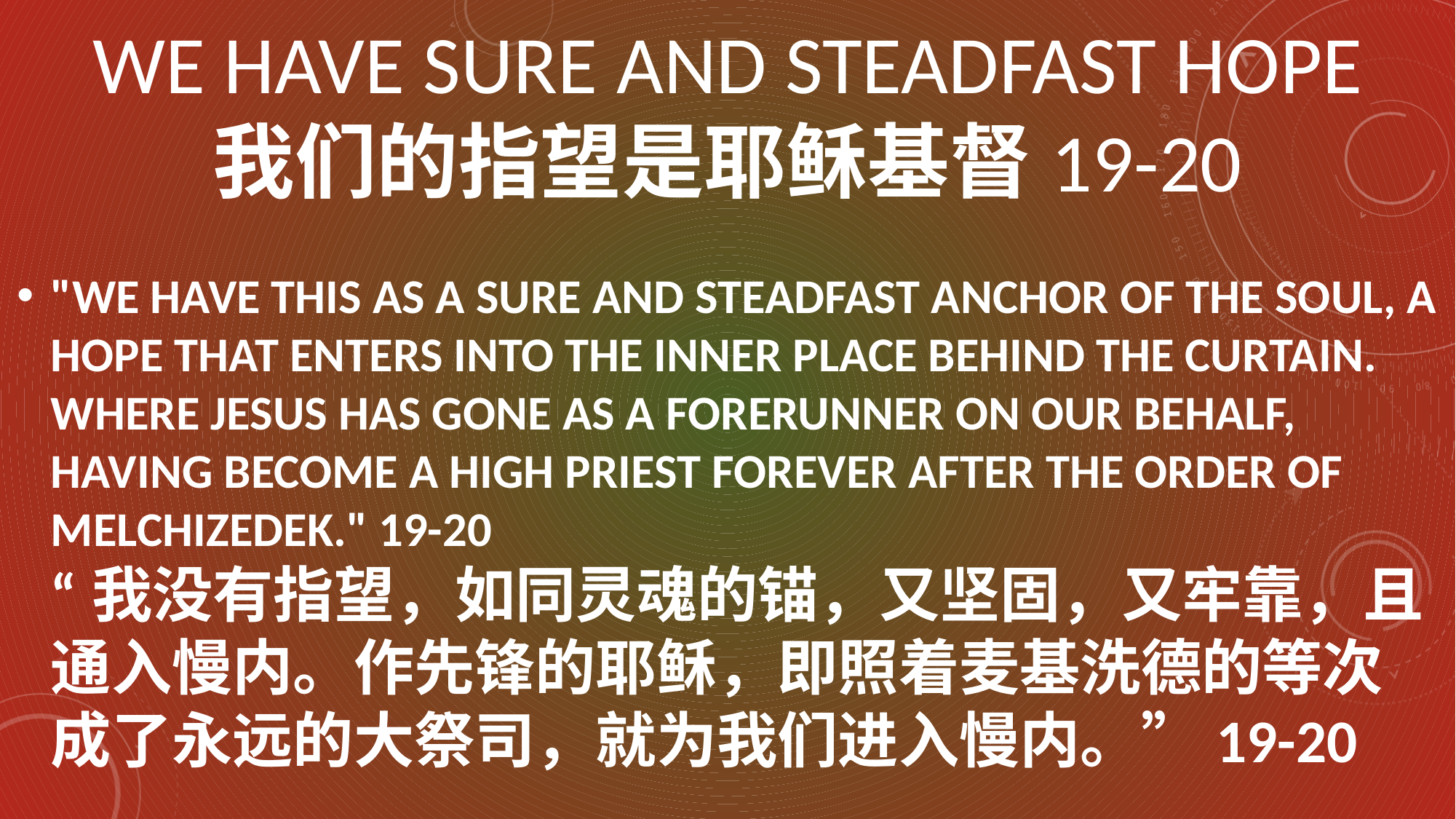

# WE HAVE SURE AND STEADFAST HOPE 我们的指望是耶稣基督19-20
"WE HAVE THIS AS A SURE AND STEADFAST ANCHOR OF THE SOUL, A HOPE THAT ENTERS INTO THE INNER PLACE BEHIND THE CURTAIN. WHERE JESUS HAS GONE AS A FORERUNNER ON OUR BEHALF, HAVING BECOME A HIGH PRIEST FOREVER AFTER THE ORDER OF MELCHIZEDEK." 19-20                                                                                       “我没有指望，如同灵魂的锚，又坚固，又牢靠，且通入慢内。作先锋的耶稣，即照着麦基洗德的等次成了永远的大祭司，就为我们进入慢内。”19-20